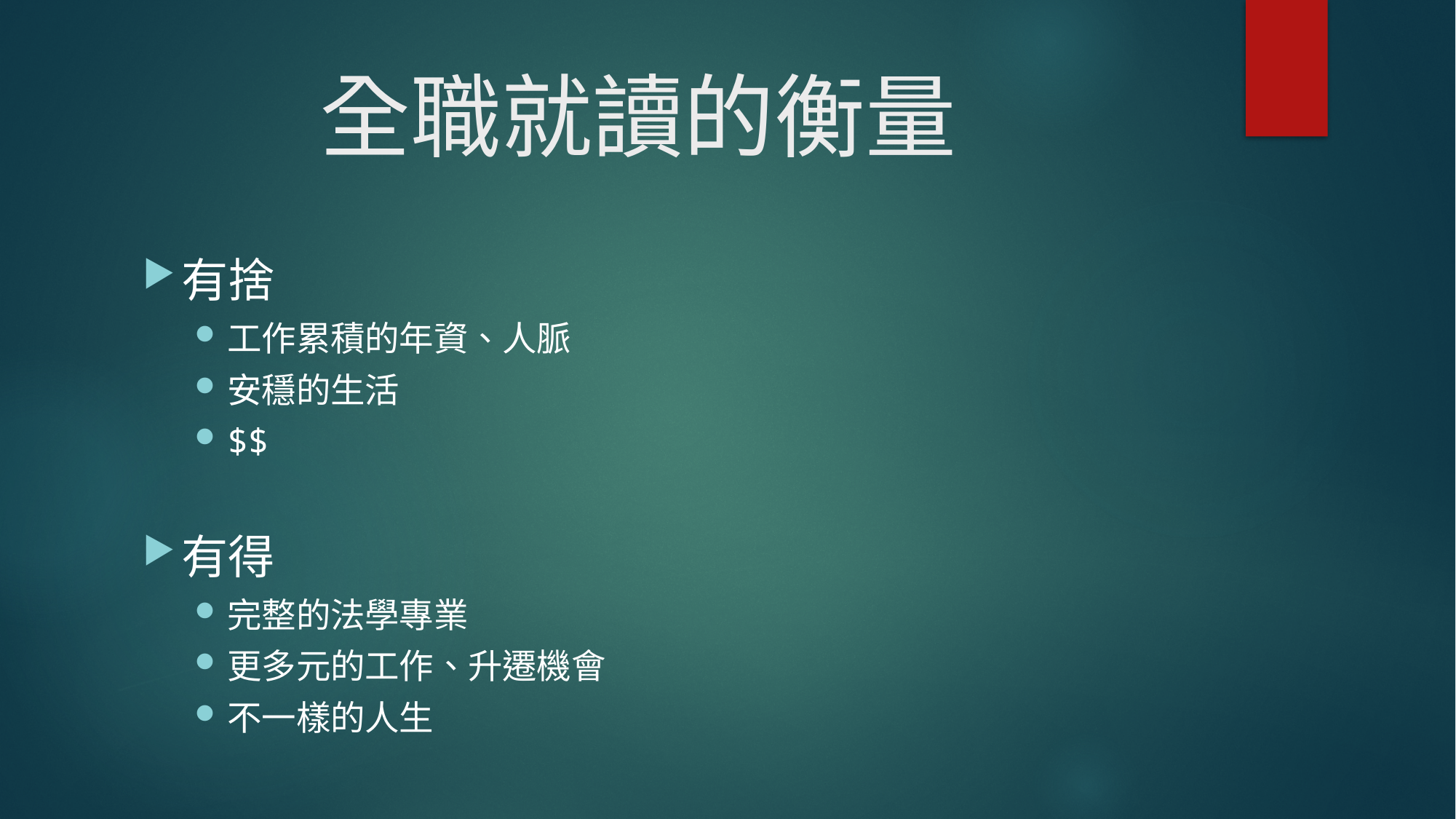

# 全職就讀的衡量
有捨
工作累積的年資、人脈
安穩的生活
$$

有得
完整的法學專業
更多元的工作、升遷機會
不一樣的人生